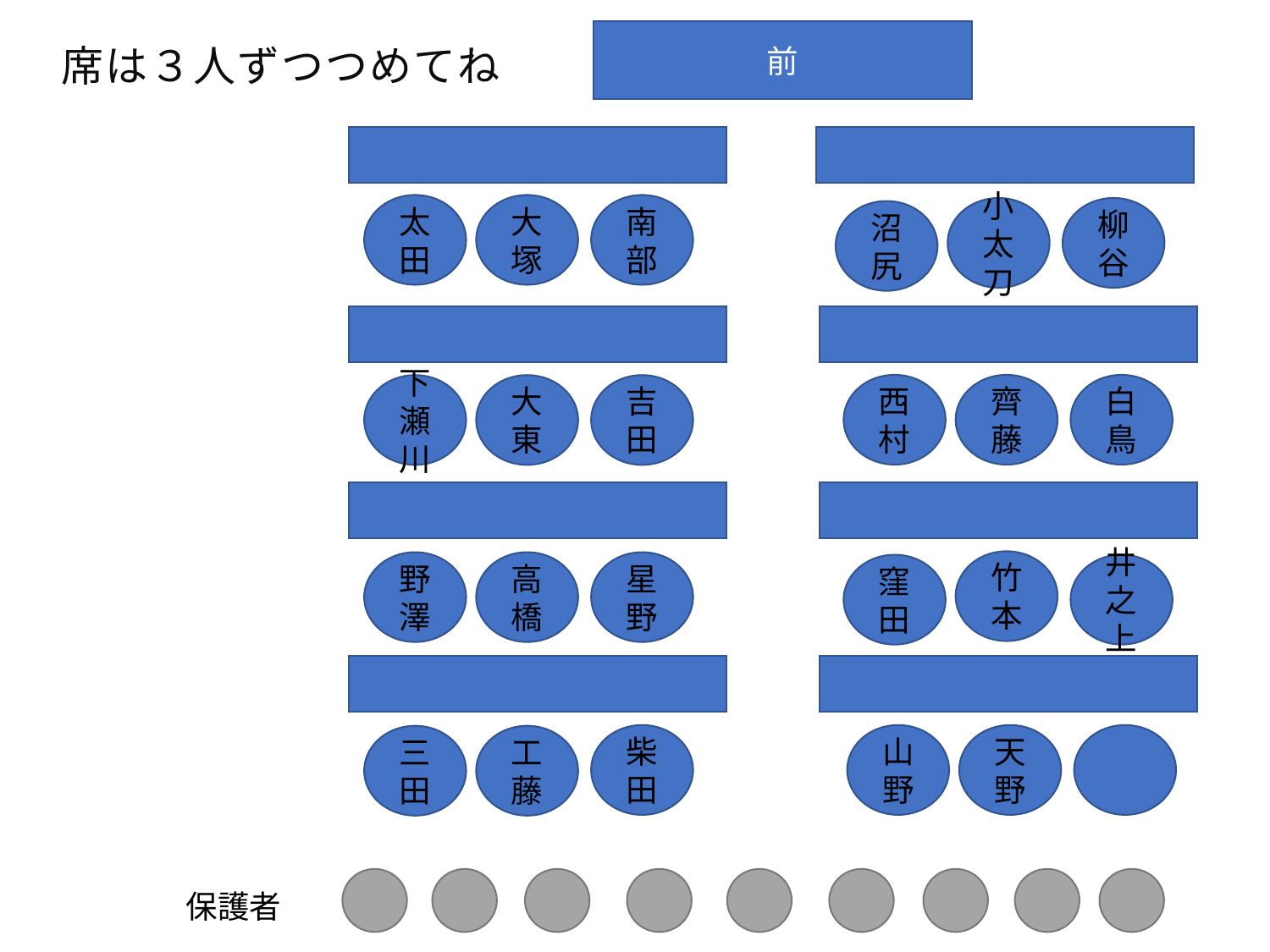

前
席は３人ずつつめてね

太田
南部
大塚
柳谷
小太刀
沼尻

西村
白鳥
齊藤
下瀬川
吉田
大東

竹本
野澤
星野
高橋
窪田
井之上

柴田
山野

天野
三田
工藤

保護者